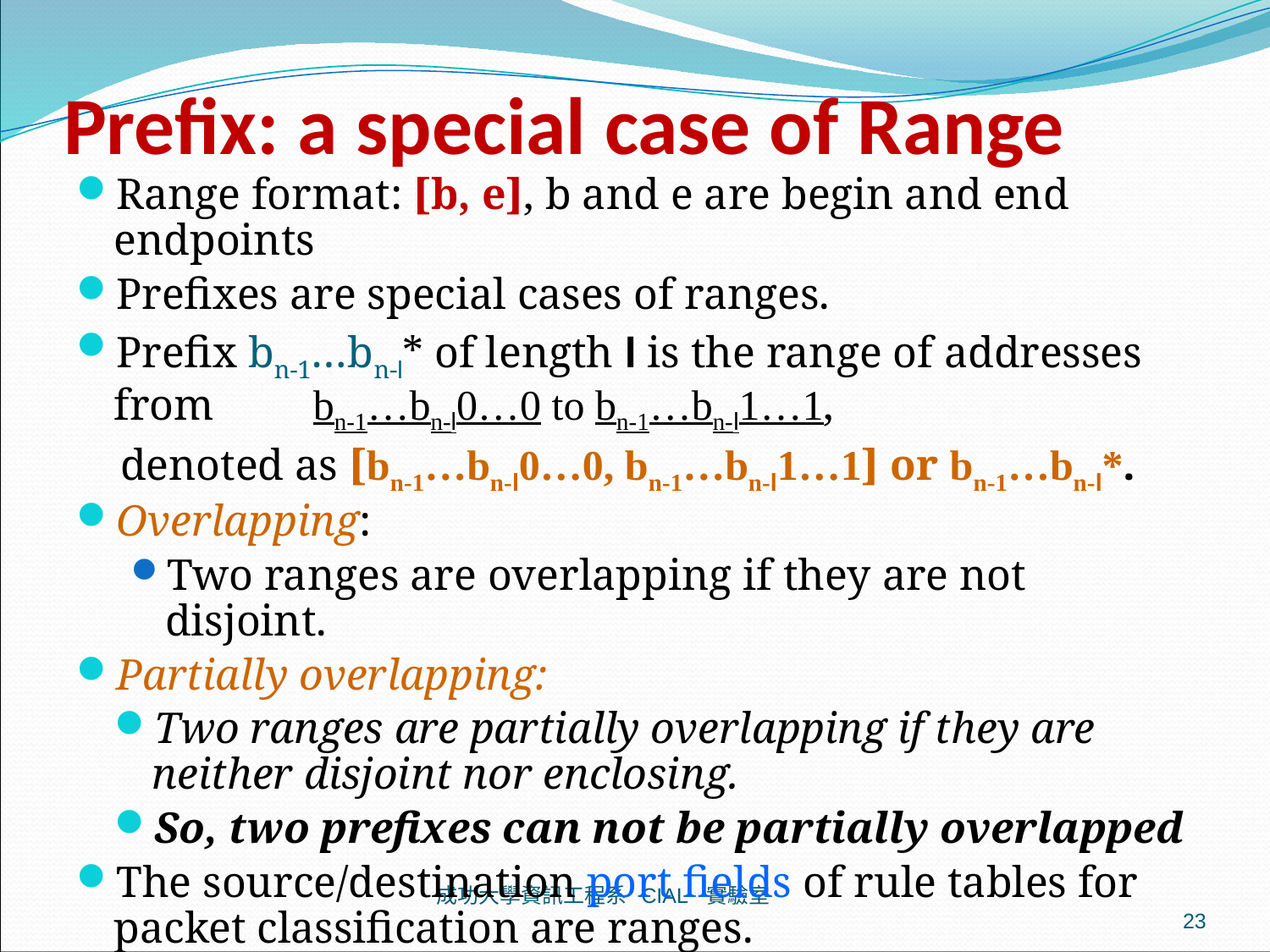

# Prefix: a special case of Range
Range format: [b, e], b and e are begin and end endpoints
Prefixes are special cases of ranges.
Prefix bn-1…bn-l* of length l is the range of addresses from         bn-1…bn-l0…0 to bn-1…bn-l1…1,
    denoted as [bn-1…bn-l0…0, bn-1…bn-l1…1] or bn-1…bn-l*.
Overlapping:
Two ranges are overlapping if they are not disjoint.
Partially overlapping:
Two ranges are partially overlapping if they are neither disjoint nor enclosing.
So, two prefixes can not be partially overlapped
The source/destination port fields of rule tables for packet classification are ranges.

成功大學資訊工程系  CIAL 實驗室

23